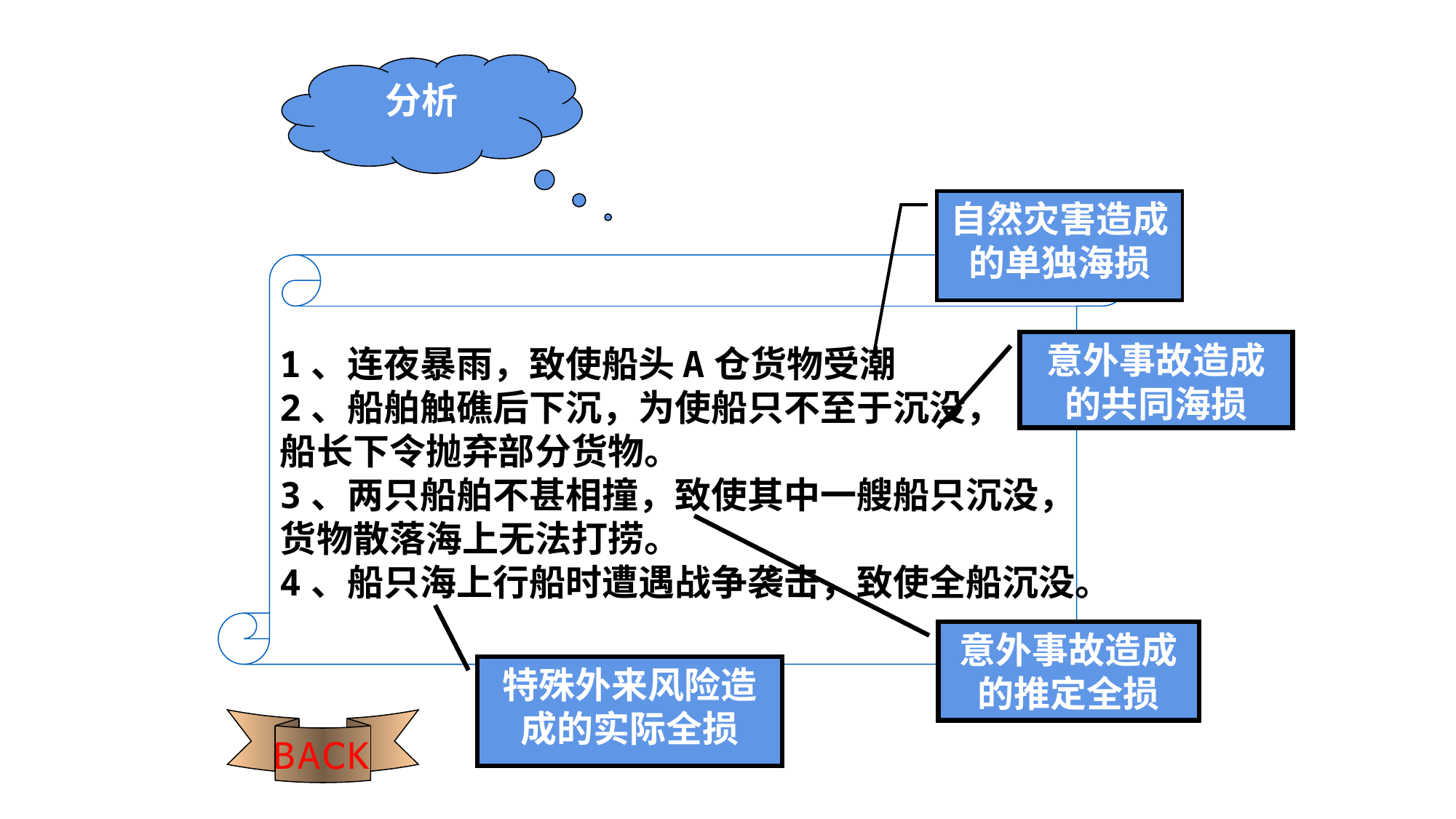

分析
自然灾害造成的单独海损

1、连夜暴雨，致使船头A仓货物受潮
2、船舶触礁后下沉，为使船只不至于沉没，
船长下令抛弃部分货物。
3、两只船舶不甚相撞，致使其中一艘船只沉没，
货物散落海上无法打捞。
4、船只海上行船时遭遇战争袭击，致使全船沉没。

意外事故造成的共同海损
意外事故造成的推定全损
特殊外来风险造成的实际全损
BACK